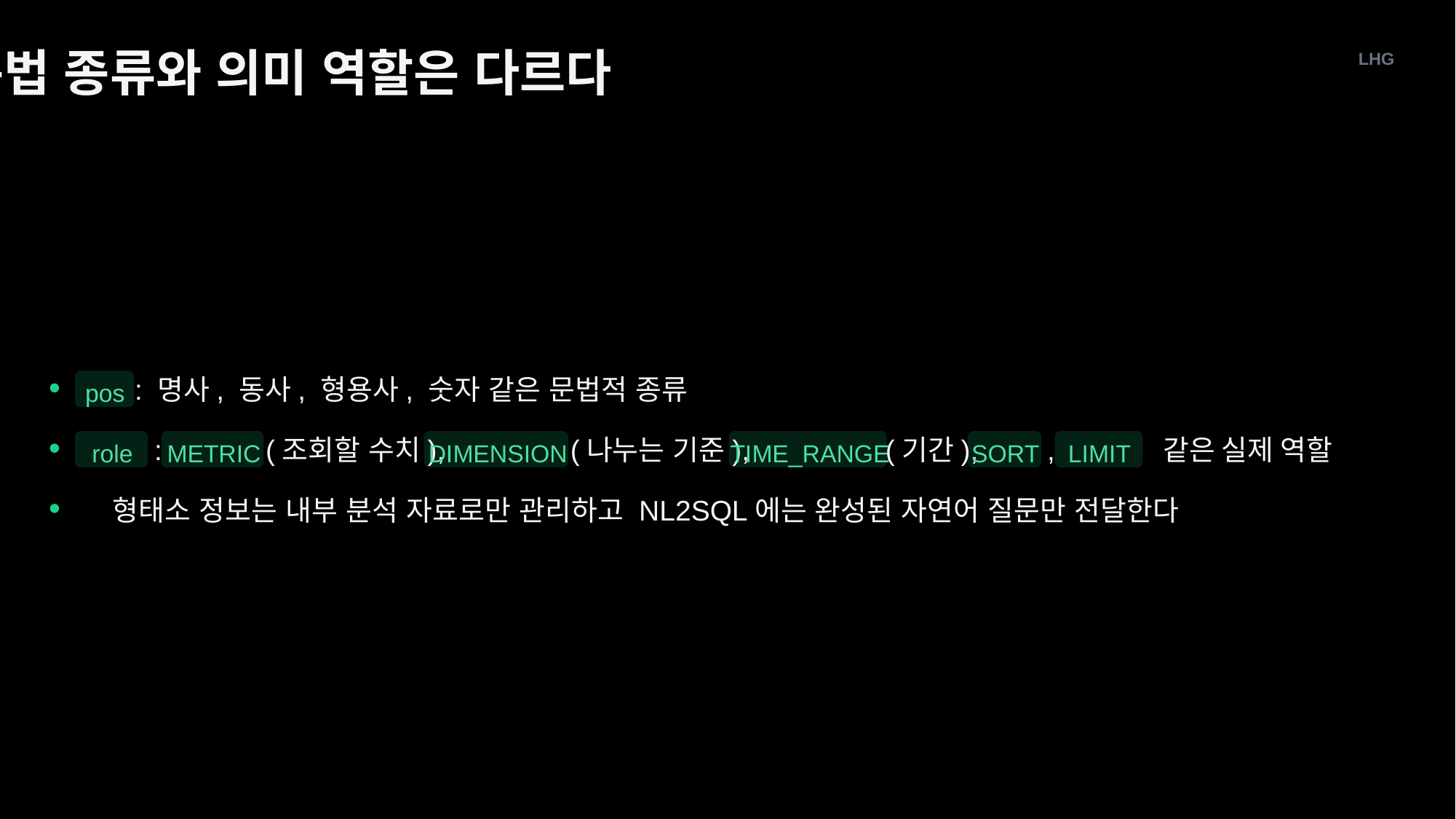

문법 종류와 의미 역할은 다르다
LHG

: 명사, 동사, 형용사, 숫자 같은 문법적 종류
pos

:
(조회할 수치),
(나누는 기준),
(기간),
,
 같은 실제 역할
role
METRIC
DIMENSION
TIME_RANGE
SORT
LIMIT

형태소 정보는 내부 분석 자료로만 관리하고 NL2SQL에는 완성된 자연어 질문만 전달한다